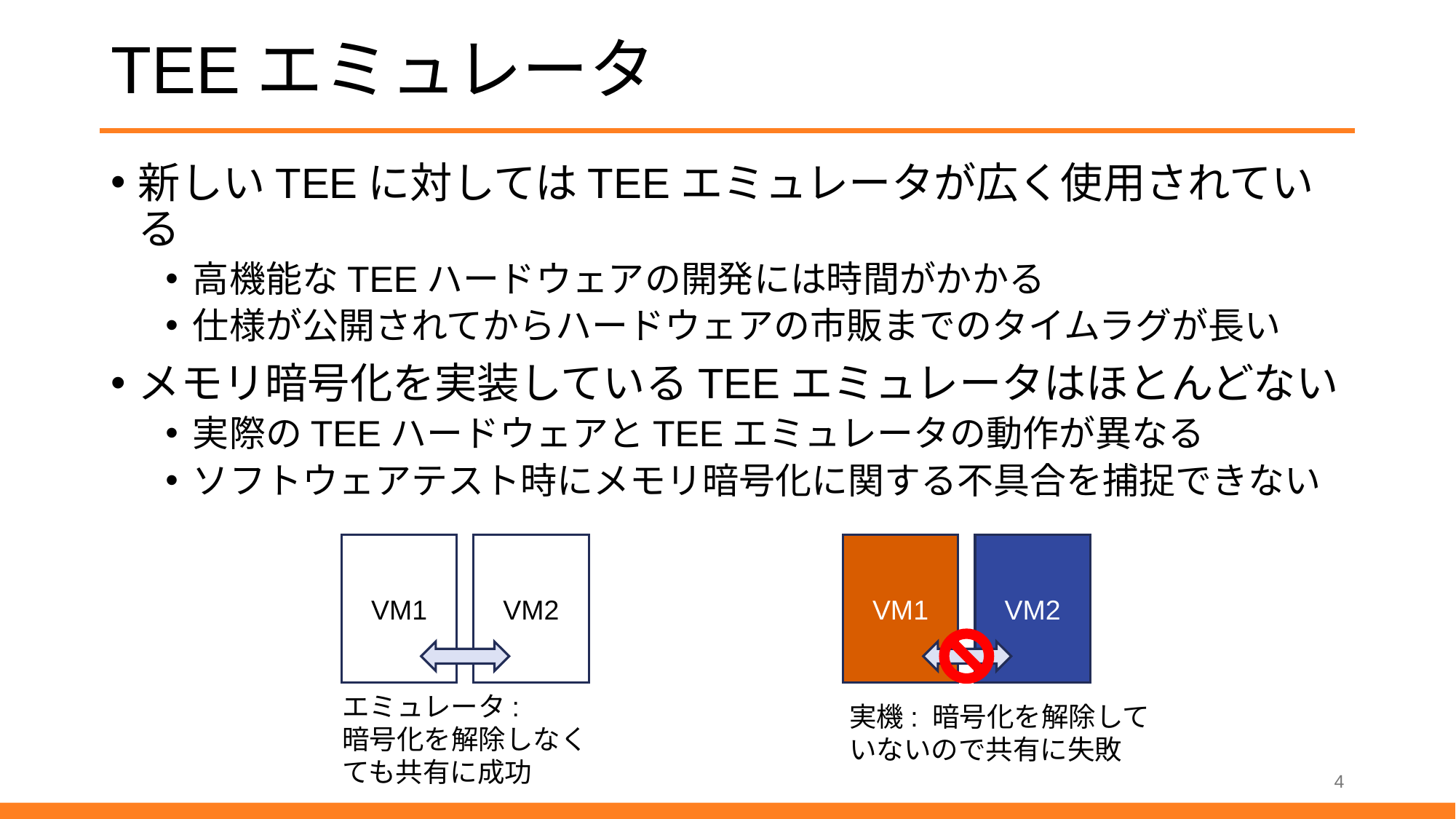

# TEEエミュレータ
新しいTEEに対してはTEEエミュレータが広く使用されている
高機能なTEEハードウェアの開発には時間がかかる
仕様が公開されてからハードウェアの市販までのタイムラグが長い
メモリ暗号化を実装しているTEEエミュレータはほとんどない
実際のTEEハードウェアとTEEエミュレータの動作が異なる
ソフトウェアテスト時にメモリ暗号化に関する不具合を捕捉できない

VM1
VM2
VM1
VM2

エミュレータ:
暗号化を解除しなく
ても共有に成功
実機: 暗号化を解除して
いないので共有に失敗
4